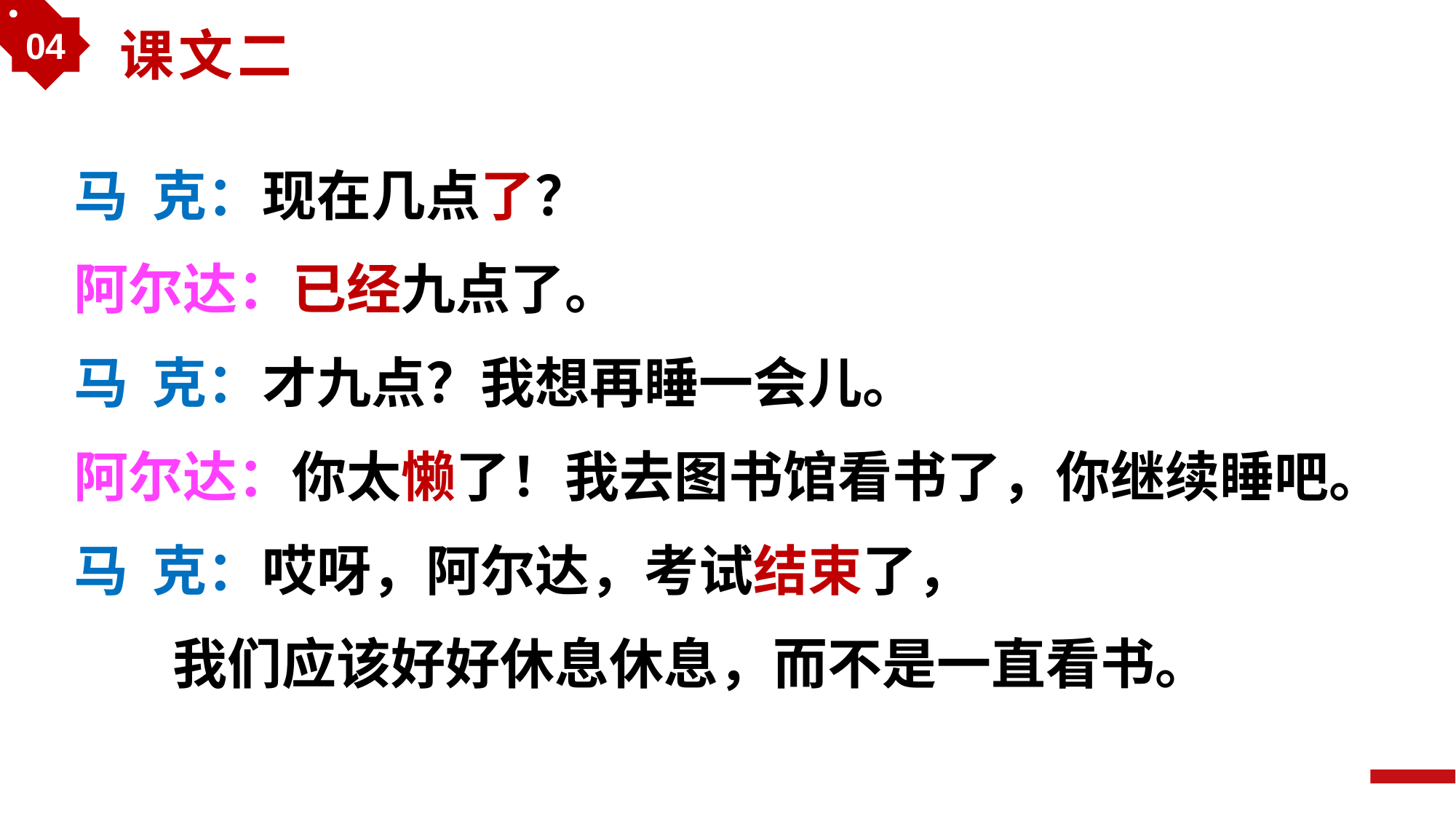

04
课文二
马  克：现在几点了？
阿尔达：已经九点了。
马  克：才九点？我想再睡一会儿。
阿尔达：你太懒了！我去图书馆看书了，你继续睡吧。
马  克：哎呀，阿尔达，考试结束了，
       我们应该好好休息休息，而不是一直看书。